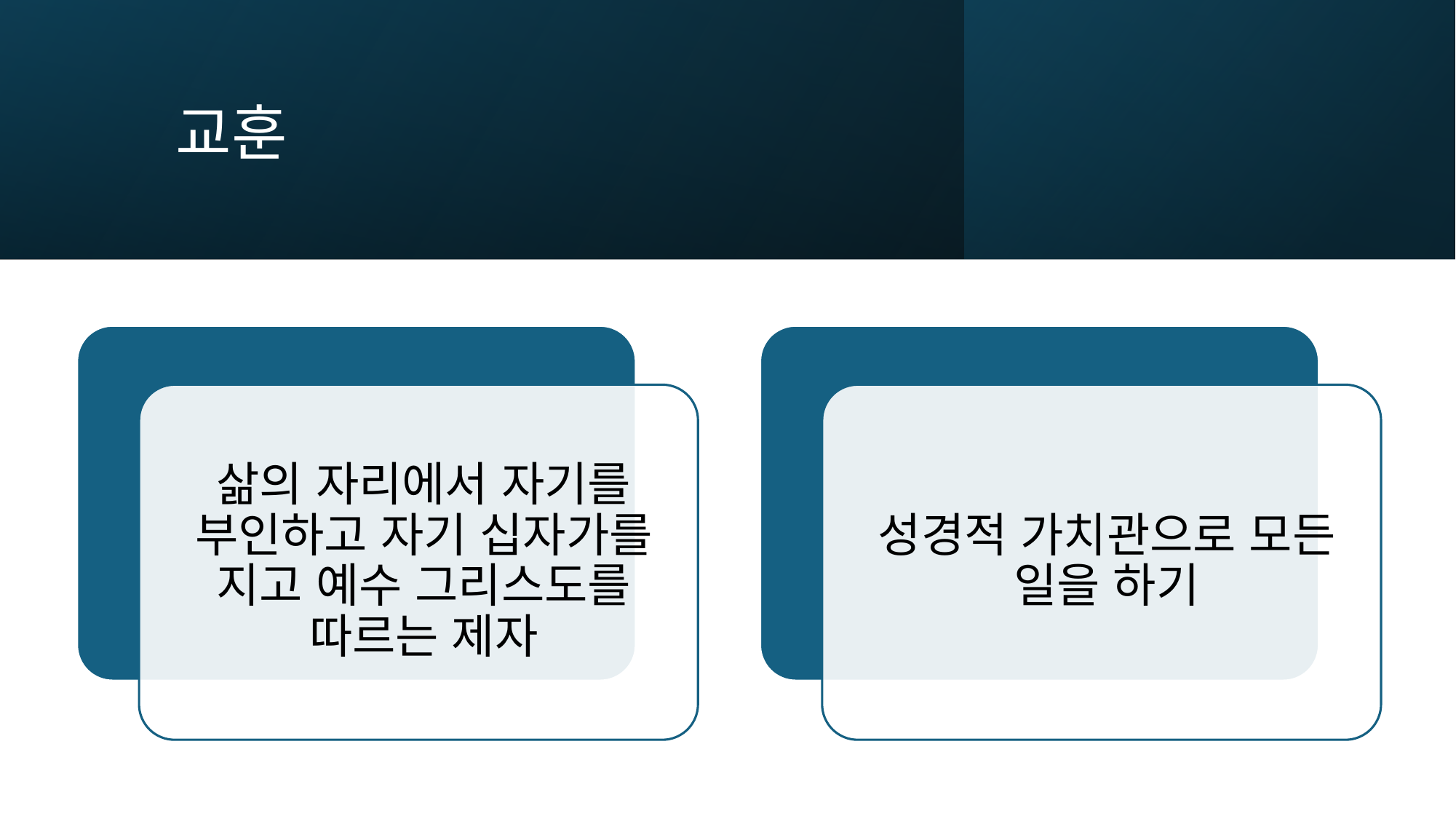

# 교훈
삶의 자리에서 자기를 부인하고 자기 십자가를 지고 예수 그리스도를 따르는 제자
성경적 가치관으로 모든 일을 하기